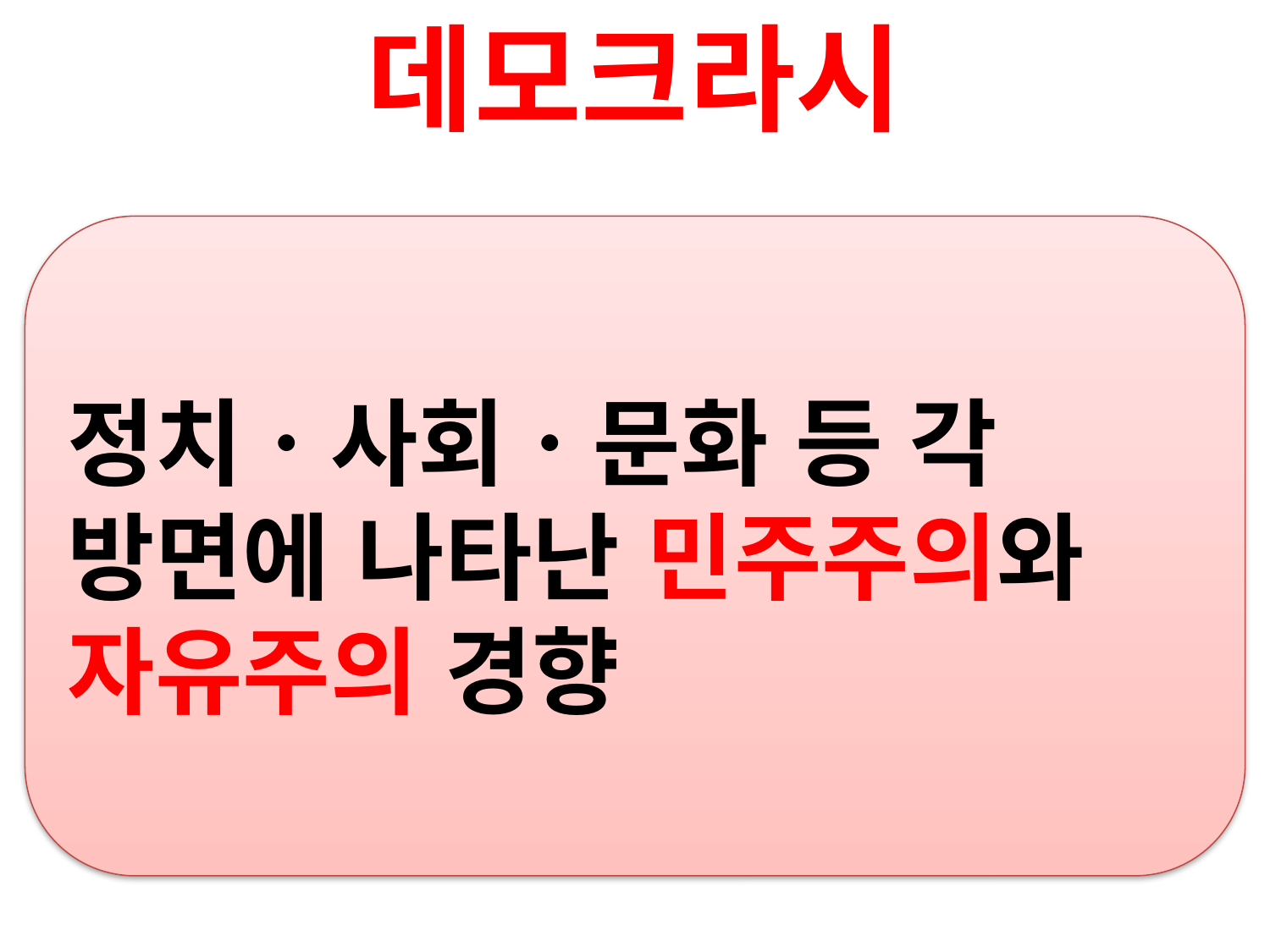

# 데모크라시

정치ㆍ사회ㆍ문화 등 각 방면에 나타난 민주주의와 자유주의 경향